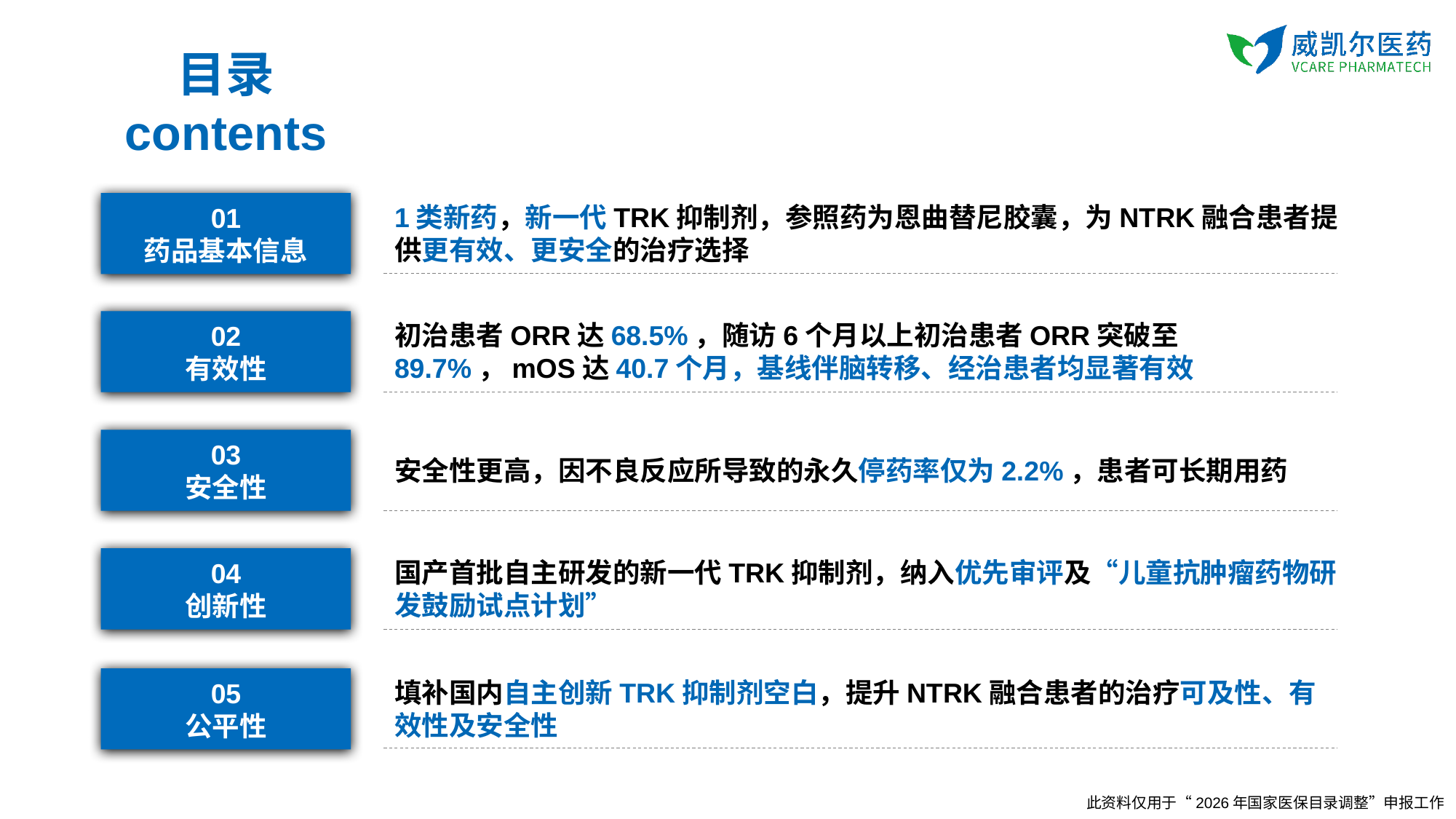

目录
contents
01
药品基本信息
1类新药，新一代TRK抑制剂，参照药为恩曲替尼胶囊，为NTRK融合患者提供更有效、更安全的治疗选择
02
有效性
初治患者ORR达68.5%，随访6个月以上初治患者ORR突破至89.7%，mOS达40.7个月，基线伴脑转移、经治患者均显著有效

03
安全性
安全性更高，因不良反应所导致的永久停药率仅为2.2%，患者可长期用药
04
创新性
国产首批自主研发的新一代TRK抑制剂，纳入优先审评及“儿童抗肿瘤药物研发鼓励试点计划”
05
公平性
填补国内自主创新TRK抑制剂空白，提升NTRK融合患者的治疗可及性、有效性及安全性